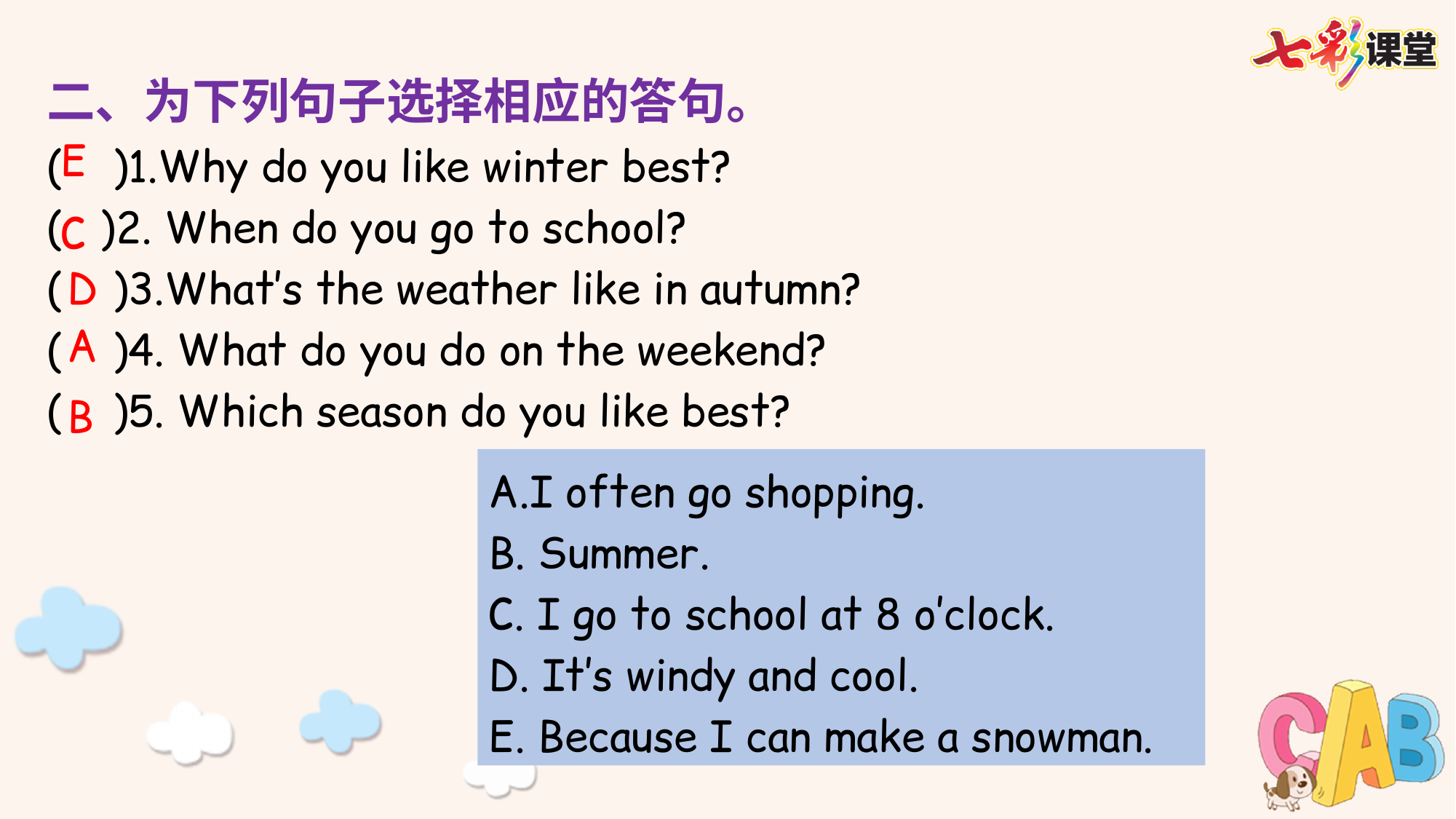

二、为下列句子选择相应的答句。
(    )1.Why do you like winter best?
(   )2. When do you go to school?
(    )3.What’s the weather like in autumn?
(    )4. What do you do on the weekend?
(    )5. Which season do you like best?
E
C
D
A
B
A.I often go shopping.
B. Summer.
C. I go to school at 8 o’clock.
D. It’s windy and cool.
E. Because I can make a snowman.